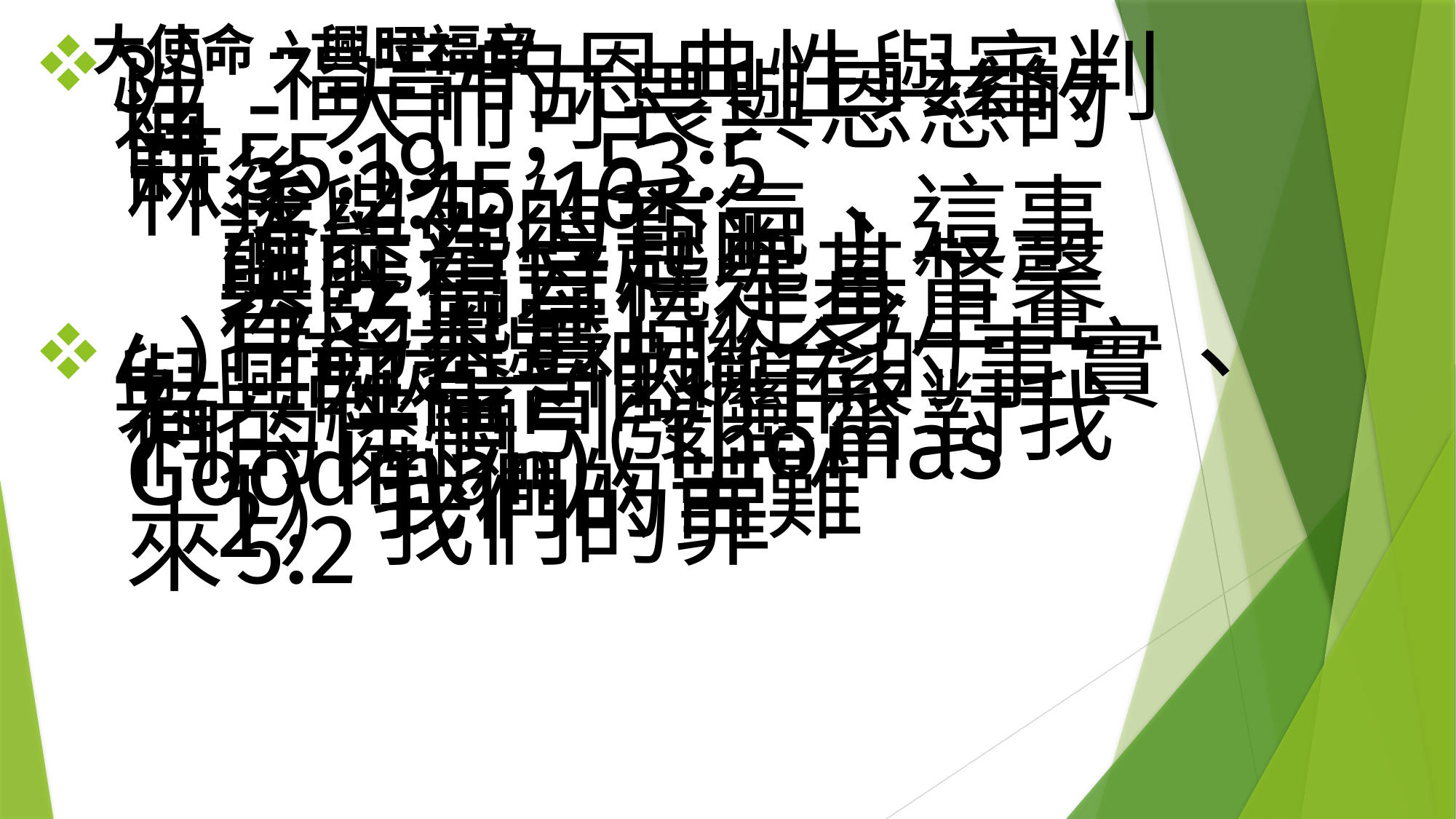

# 大使命--興旺福音
3）福音的恩典性與審判性 - 大而可畏與恩慈的神
詩55:19 ，53:5
林後 2:15-16
活與死的香氣、這事誰能當得起呢！
興旺福音就是基督馨香之氣在信徒身上工作的果實
4）信徒與神聯合的事實、與興旺福音的關係
有二件事引發基督對我們的憐憫 （Thomas Goodman)
1）我們的苦難
2）我們的罪
來5:2